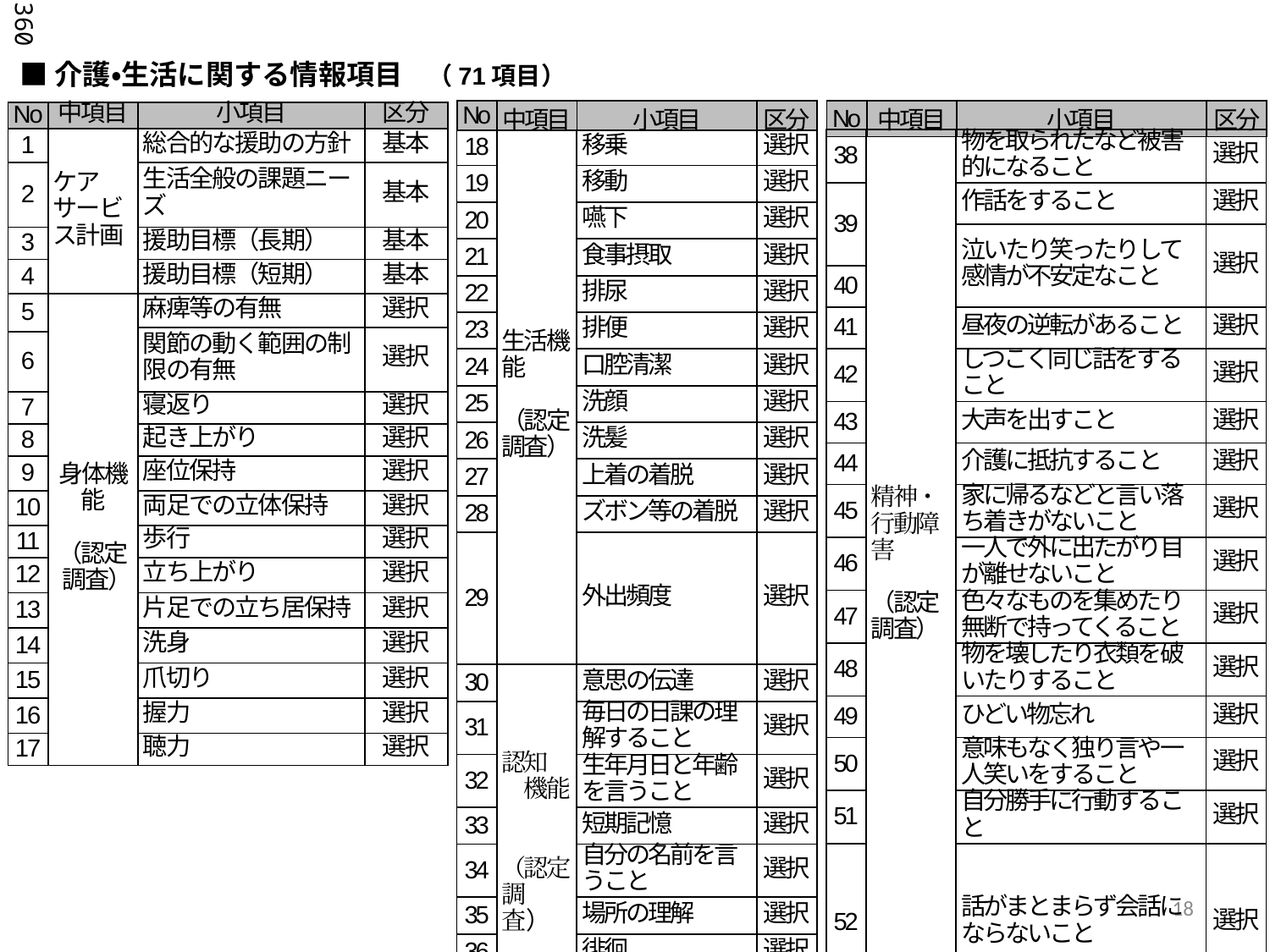

360
■介護・生活に関する情報項目　（71項目）
| No | 中項目 | 小項目 | 区分 |
| --- | --- | --- | --- |
| No | 中項目 | 小項目 | 区分 |
| --- | --- | --- | --- |
| No | 中項目 | 小項目 | 区分 |
| --- | --- | --- | --- |
| 1 | ケアサービス計画 | 総合的な援助の方針 | 基本 |
| 2 |  | 生活全般の課題ニーズ | 基本 |
| 3 |  | 援助目標（長期） | 基本 |
| 4 |  | 援助目標（短期） | 基本 |
| 5 | 身体機能 （認定 調査） | 麻痺等の有無 | 選択 |
|  |  | 関節の動く範囲の制限の有無 | 選択 |
| 6 |  |  |  |
| 7 |  | 寝返り | 選択 |
| 8 |  | 起き上がり | 選択 |
| 9 |  | 座位保持 | 選択 |
| 10 |  | 両足での立体保持 | 選択 |
| 11 |  | 歩行 | 選択 |
| 12 |  | 立ち上がり | 選択 |
| 13 |  | 片足での立ち居保持 | 選択 |
| 14 |  | 洗身 | 選択 |
| 15 |  | 爪切り | 選択 |
| 16 |  | 握力 | 選択 |
| 17 |  | 聴力 | 選択 |
| 18 | 生活機能 （認定 調査） | 移乗 | 選択 |
| --- | --- | --- | --- |
| 19 |  | 移動 | 選択 |
| 20 |  | 嚥下 | 選択 |
| 21 |  | 食事摂取 | 選択 |
| 22 |  | 排尿 | 選択 |
| 23 |  | 排便 | 選択 |
| 24 |  | 口腔清潔 | 選択 |
| 25 |  | 洗顔 | 選択 |
| 26 |  | 洗髪 | 選択 |
| 27 |  | 上着の着脱 | 選択 |
| 28 |  | ズボン等の着脱 | 選択 |
| 29 |  | 外出頻度 | 選択 |
| 30 | 認知 　機能 （認定調査） | 意思の伝達 | 選択 |
| 31 |  | 毎日の日課の理解すること | 選択 |
| 32 |  | 生年月日と年齢を言うこと | 選択 |
| 33 |  | 短期記憶 | 選択 |
| 34 |  | 自分の名前を言うこと | 選択 |
| 35 |  | 場所の理解 | 選択 |
| 36 |  | 徘徊 | 選択 |
| 37 |  | 外出すると戻れないこと | 選択 |
| 38 | 精神・行動障害 （認定調査） | 物を取られたなど被害的になること | 選択 |
| --- | --- | --- | --- |
| 39 |  | 作話をすること | 選択 |
|  |  | 泣いたり笑ったりして感情が不安定なこと | 選択 |
| 40 |  |  |  |
| 41 |  | 昼夜の逆転があること | 選択 |
| 42 |  | しつこく同じ話をすること | 選択 |
| 43 |  | 大声を出すこと | 選択 |
| 44 |  | 介護に抵抗すること | 選択 |
| 45 |  | 家に帰るなどと言い落ち着きがないこと | 選択 |
| 46 |  | 一人で外に出たがり目が離せないこと | 選択 |
| 47 |  | 色々なものを集めたり無断で持ってくること | 選択 |
| 48 |  | 物を壊したり衣類を破いたりすること | 選択 |
| 49 |  | ひどい物忘れ | 選択 |
| 50 |  | 意味もなく独り言や一人笑いをすること | 選択 |
| 51 |  | 自分勝手に行動すること | 選択 |
| 52 |  | 話がまとまらず会話にならないこと | 選択 |
18